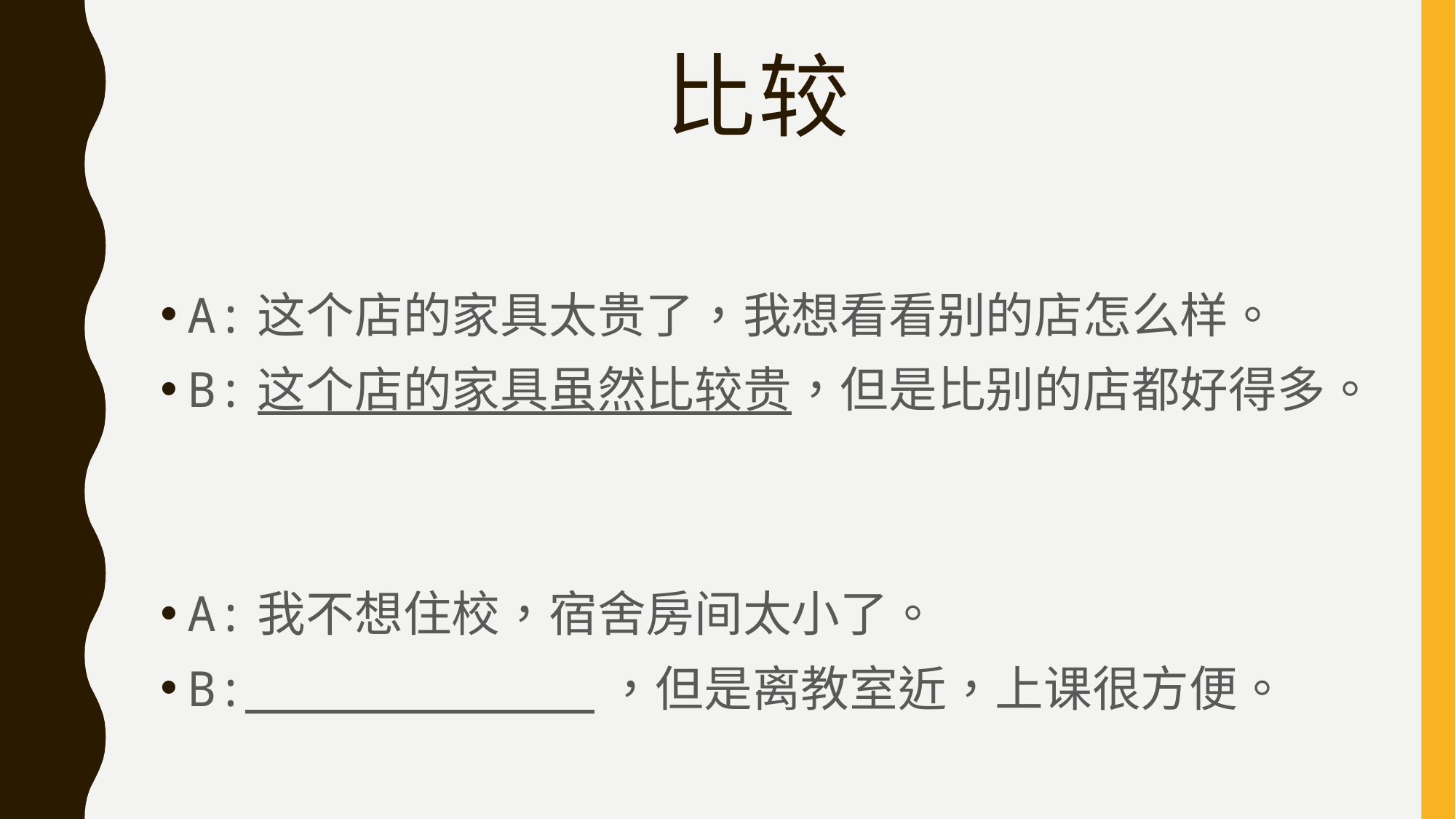

# 比较
A:这个店的家具太贵了，我想看看别的店怎么样。
B:这个店的家具虽然比较贵，但是比别的店都好得多。

A:我不想住校，宿舍房间太小了。
B:____________，但是离教室近，上课很方便。